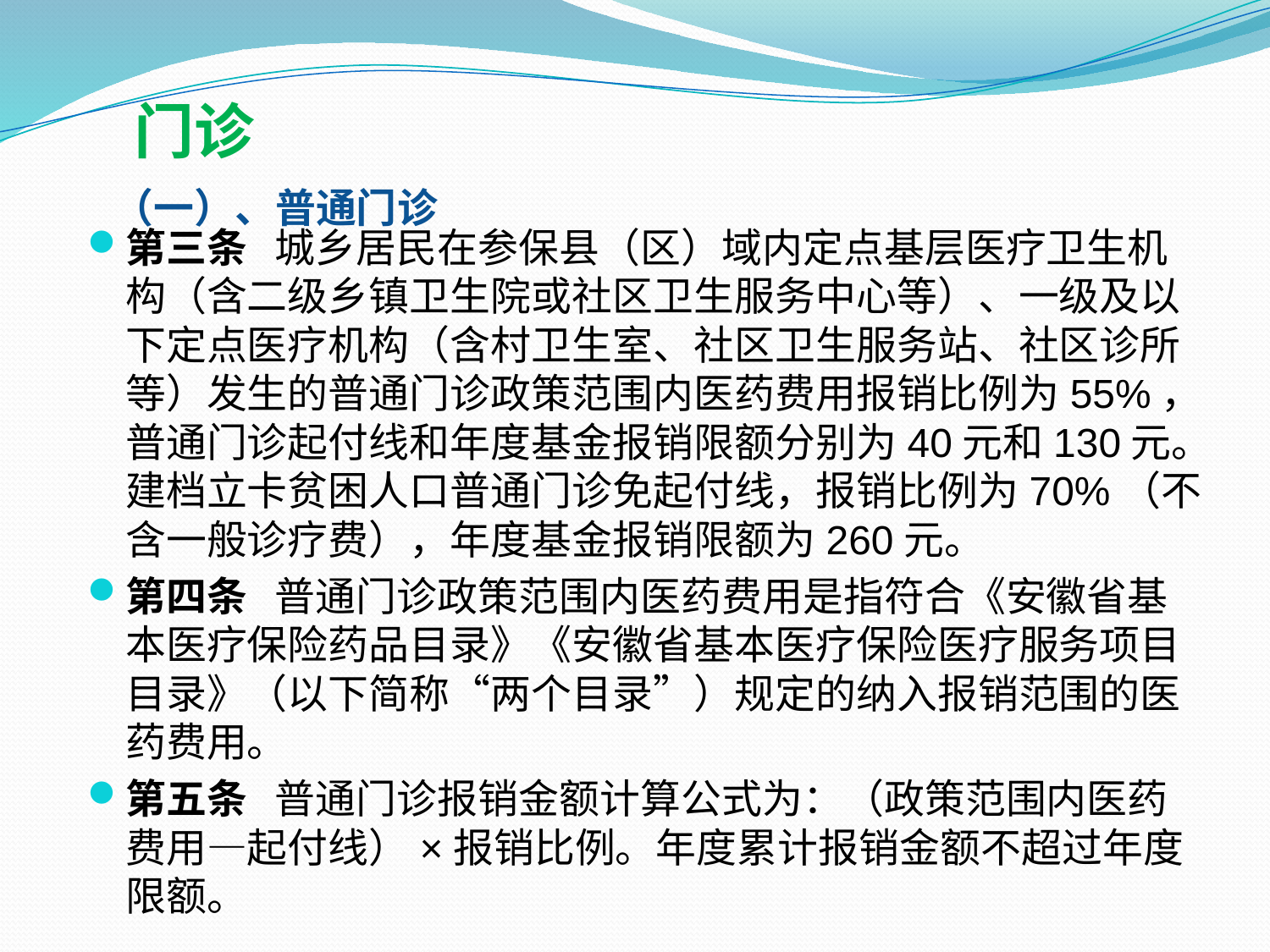

# 门诊
  （一）、普通门诊
第三条   城乡居民在参保县（区）域内定点基层医疗卫生机构（含二级乡镇卫生院或社区卫生服务中心等）、一级及以下定点医疗机构（含村卫生室、社区卫生服务站、社区诊所等）发生的普通门诊政策范围内医药费用报销比例为55%，普通门诊起付线和年度基金报销限额分别为40元和130元。建档立卡贫困人口普通门诊免起付线，报销比例为70%（不含一般诊疗费），年度基金报销限额为260元。
第四条   普通门诊政策范围内医药费用是指符合《安徽省基本医疗保险药品目录》《安徽省基本医疗保险医疗服务项目目录》（以下简称“两个目录”）规定的纳入报销范围的医药费用。
第五条   普通门诊报销金额计算公式为：（政策范围内医药费用—起付线）×报销比例。年度累计报销金额不超过年度限额。